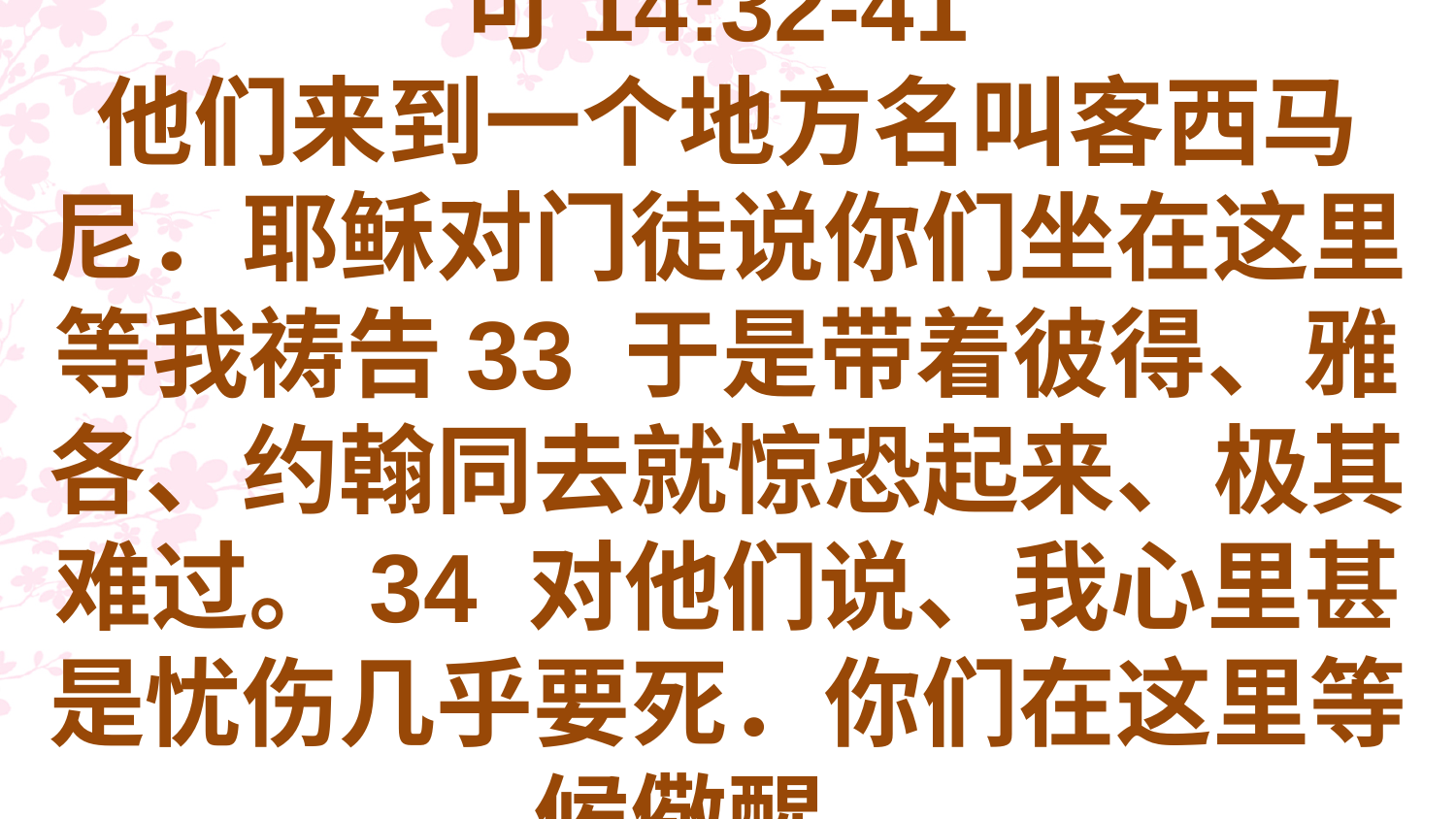

可14:32-41
他们来到一个地方名叫客西马尼．耶稣对门徒说你们坐在这里等我祷告33 于是带着彼得、雅各、约翰同去就惊恐起来、极其难过。34 对他们说、我心里甚是忧伤几乎要死．你们在这里等候儆醒。